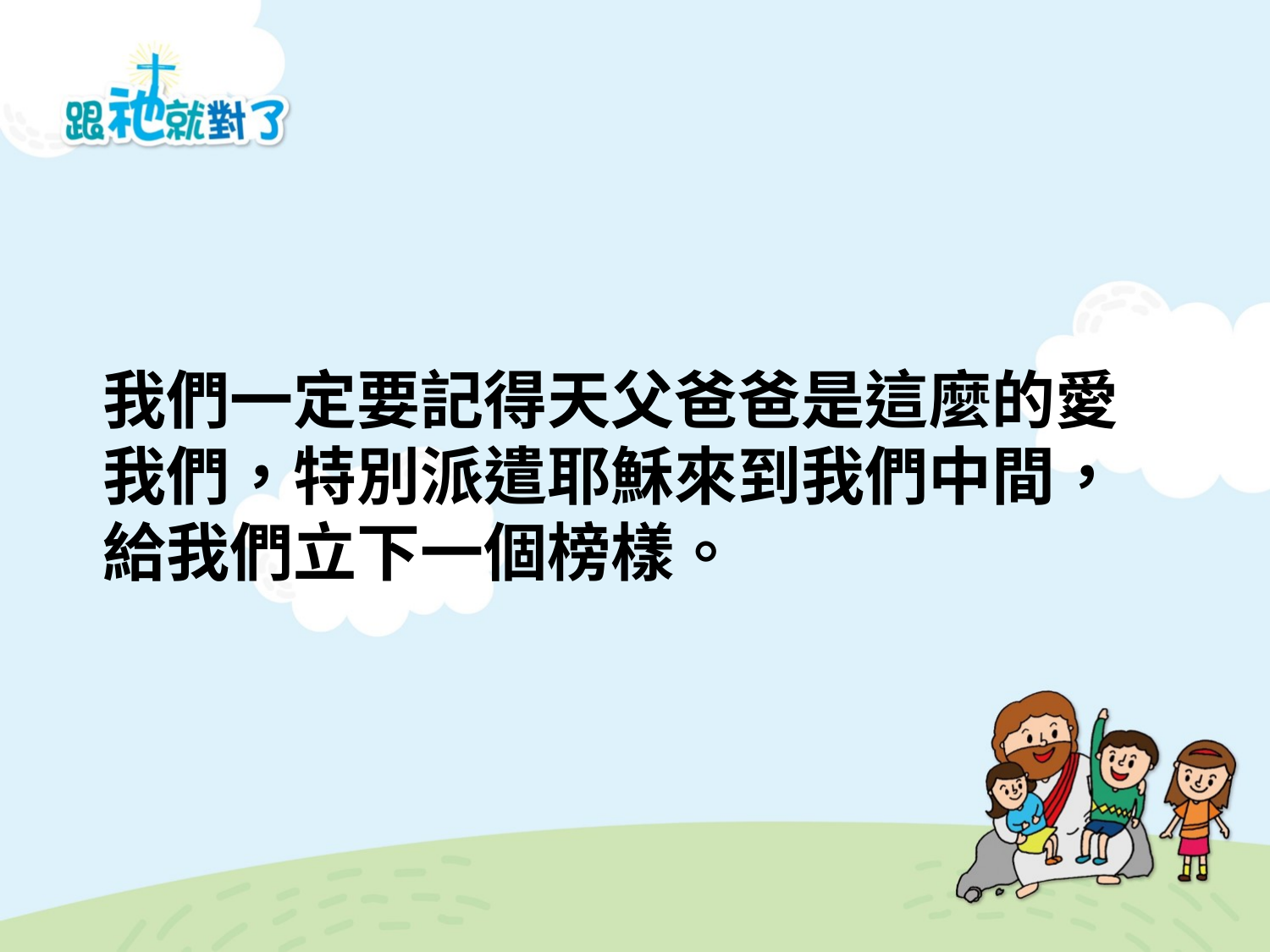

我們一定要記得天父爸爸是這麼的愛我們，特別派遣耶穌來到我們中間，給我們立下一個榜樣。